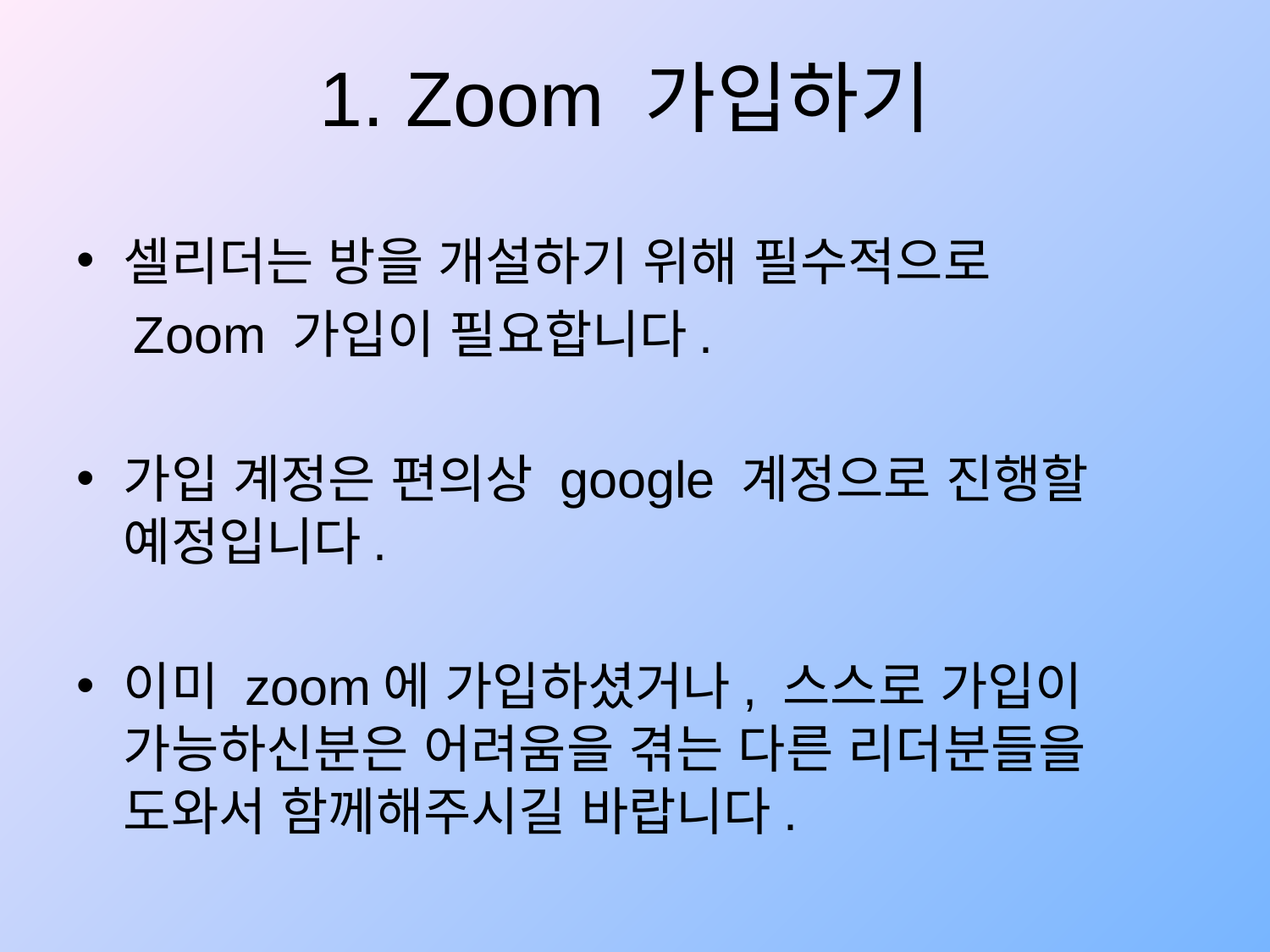

# 1. Zoom 가입하기
셀리더는 방을 개설하기 위해 필수적으로
    Zoom 가입이 필요합니다.

가입 계정은 편의상 google 계정으로 진행할 예정입니다.

이미 zoom에 가입하셨거나, 스스로 가입이 가능하신분은 어려움을 겪는 다른 리더분들을 도와서 함께해주시길 바랍니다.